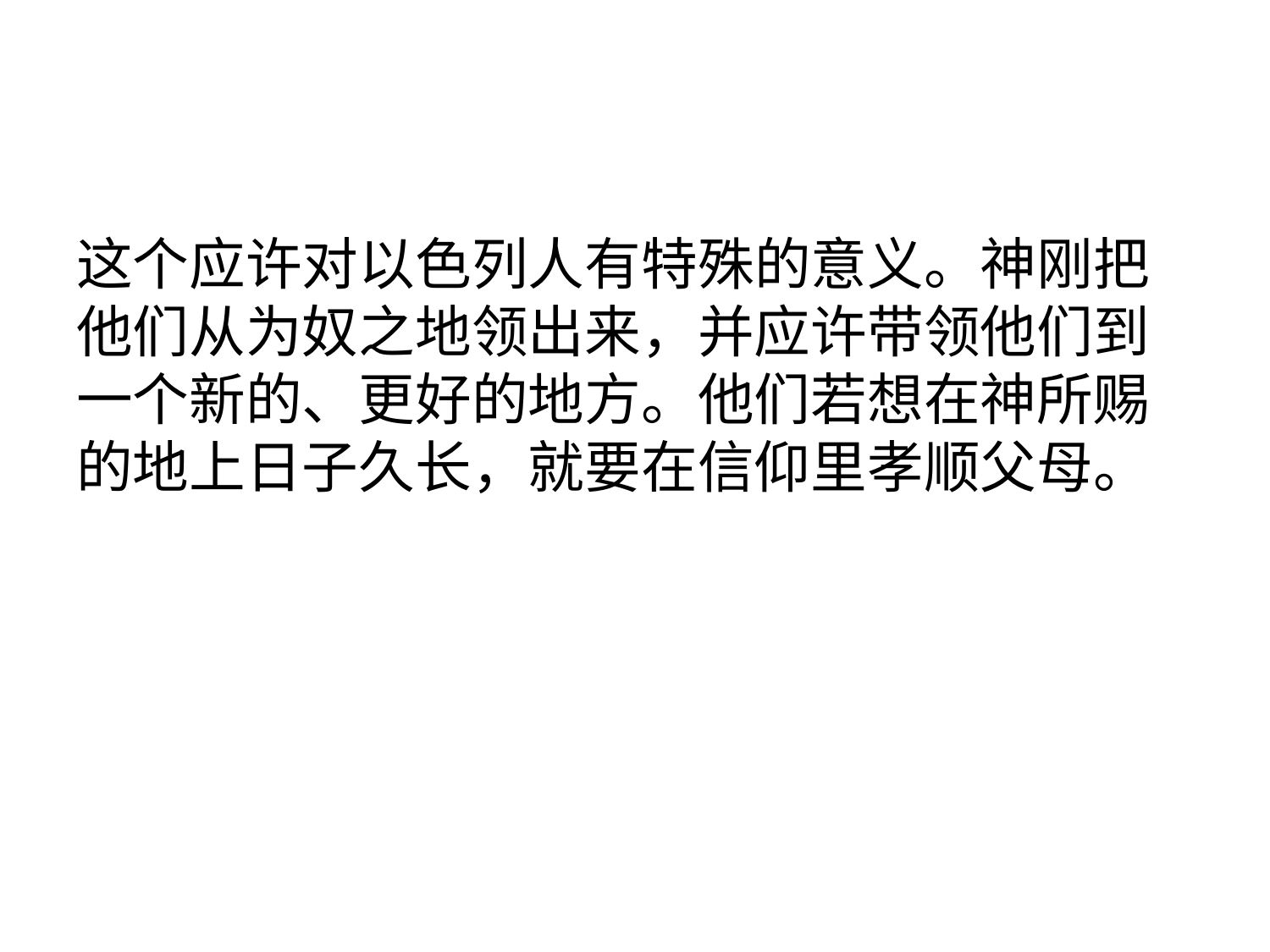

#
这个应许对以色列人有特殊的意义。神刚把他们从为奴之地领出来，并应许带领他们到一个新的、更好的地方。他们若想在神所赐的地上日子久长，就要在信仰里孝顺父母。